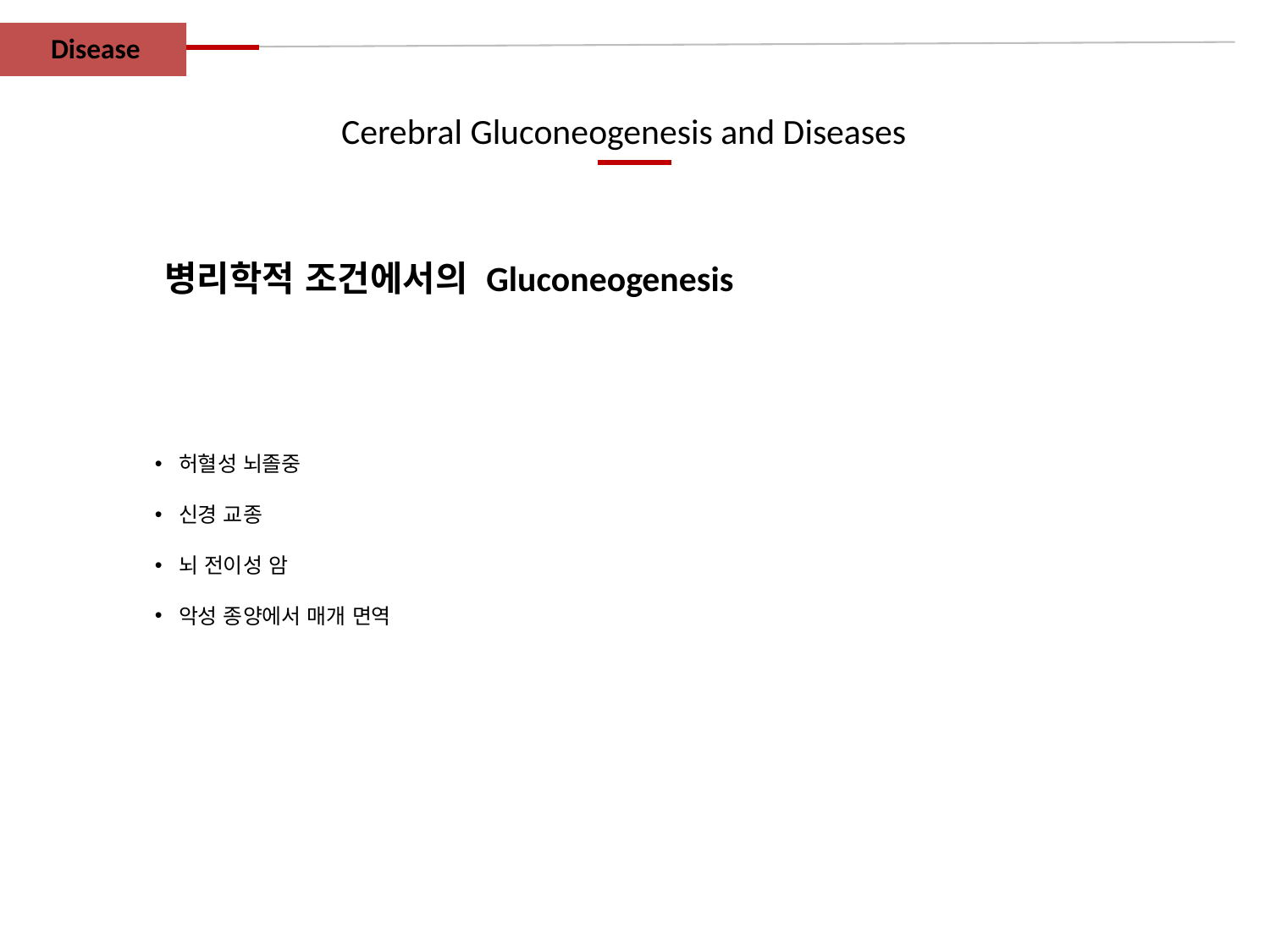

Disease

Cerebral Gluconeogenesis and Diseases

 병리학적 조건에서의 Gluconeogenesis

허혈성 뇌졸중

신경 교종

뇌 전이성 암

악성 종양에서 매개 면역